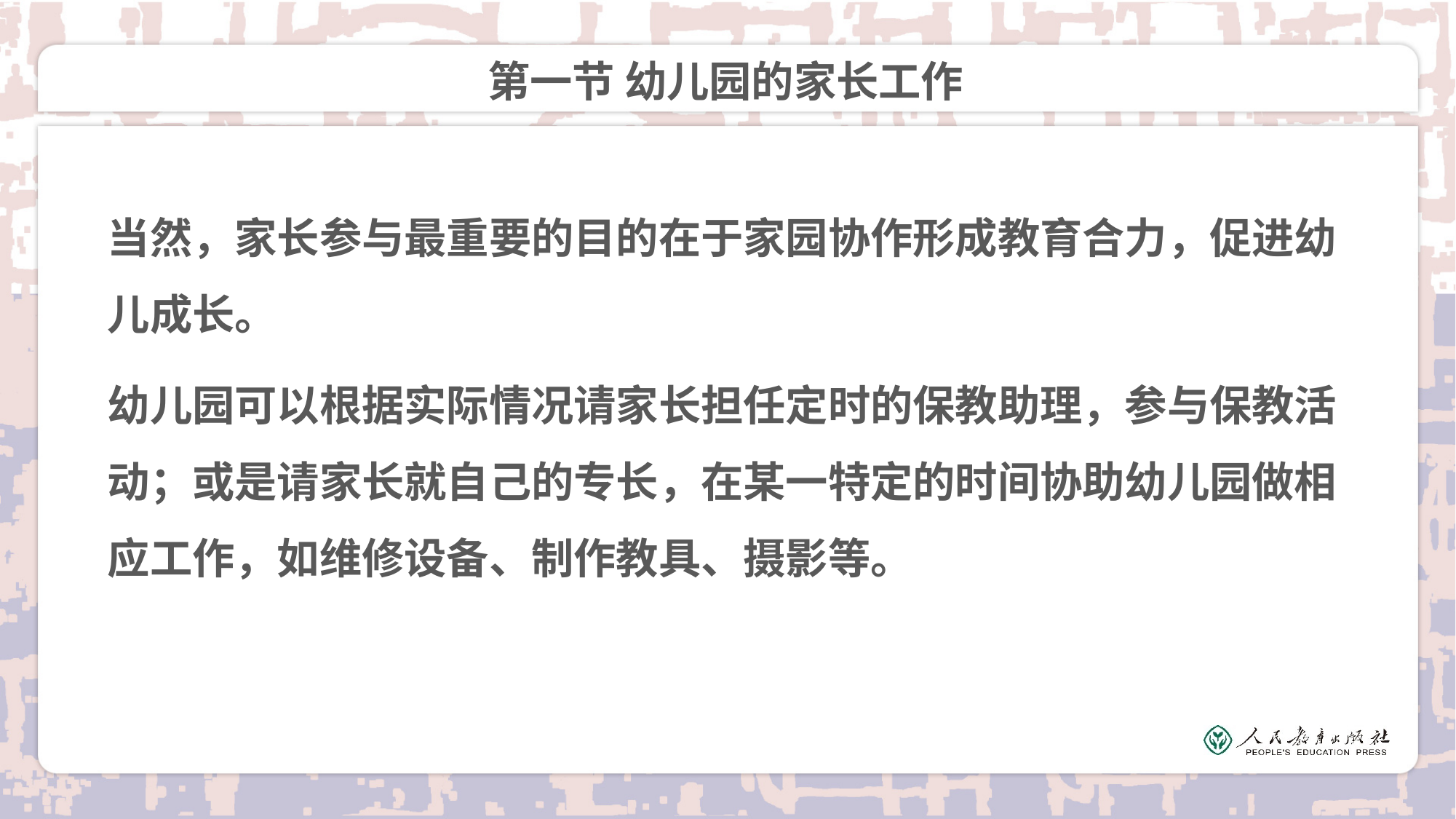

# 第一节 幼儿园的家长工作
当然，家长参与最重要的目的在于家园协作形成教育合力，促进幼儿成长。
幼儿园可以根据实际情况请家长担任定时的保教助理，参与保教活动；或是请家长就自己的专长，在某一特定的时间协助幼儿园做相应工作，如维修设备、制作教具、摄影等。